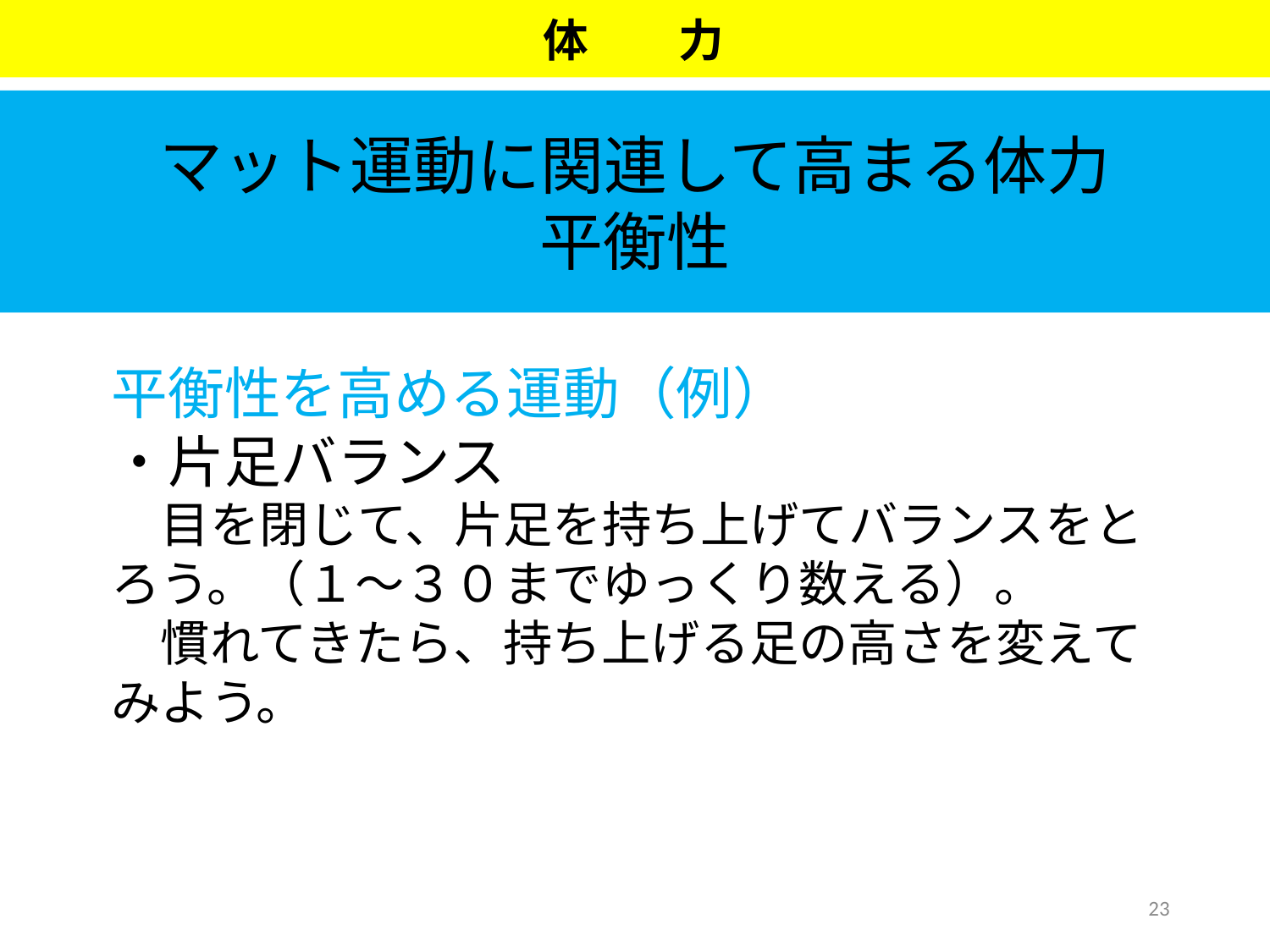

体　　力
マット運動に関連して高まる体力
平衡性

平衡性を高める運動（例）
・片足バランス
　目を閉じて、片足を持ち上げてバランスをとろう。（１～３０までゆっくり数える）。
　慣れてきたら、持ち上げる足の高さを変えてみよう。

23